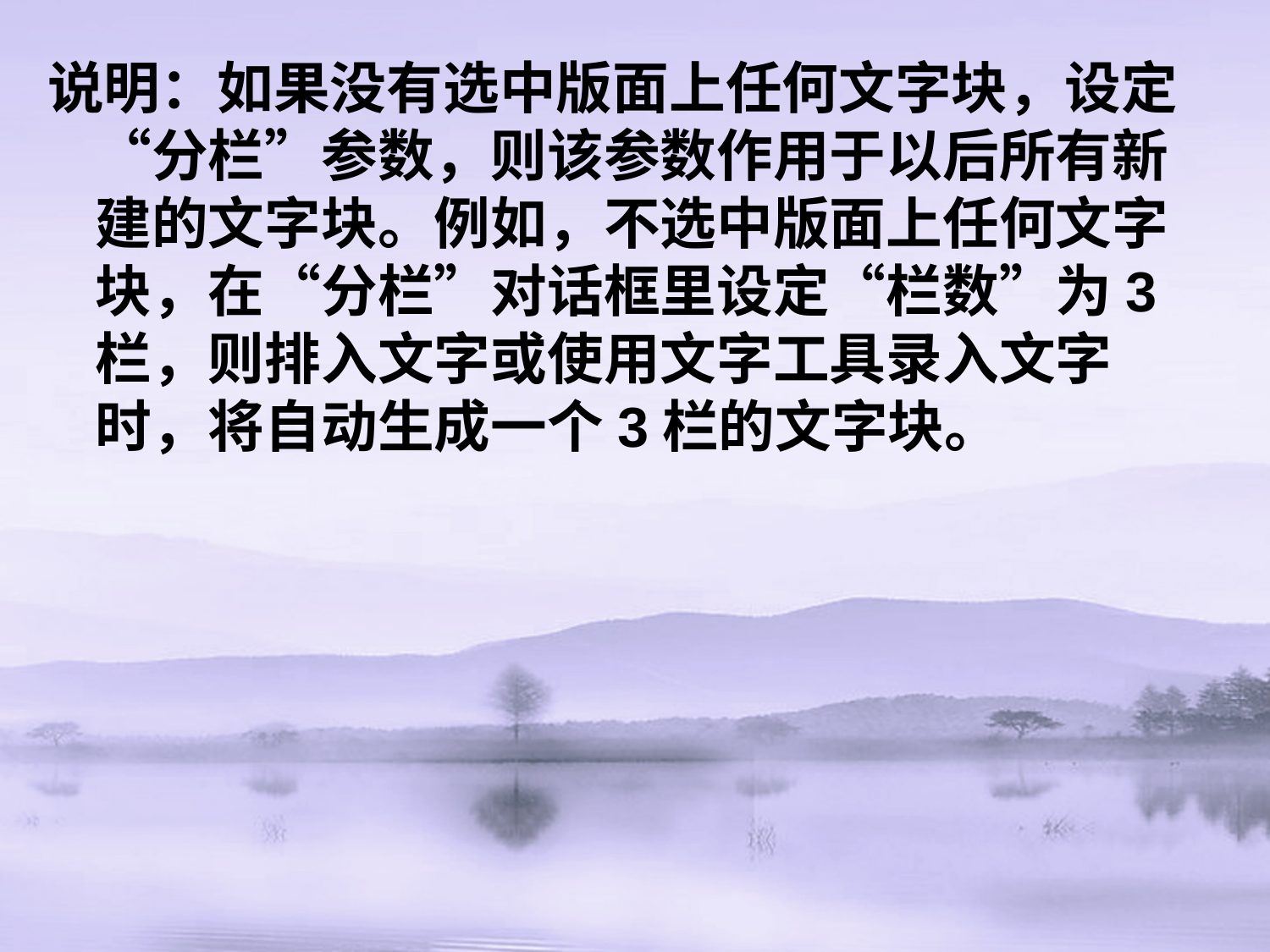

说明：如果没有选中版面上任何文字块，设定“分栏”参数，则该参数作用于以后所有新建的文字块。例如，不选中版面上任何文字块，在“分栏”对话框里设定“栏数”为3栏，则排入文字或使用文字工具录入文字时，将自动生成一个3栏的文字块。